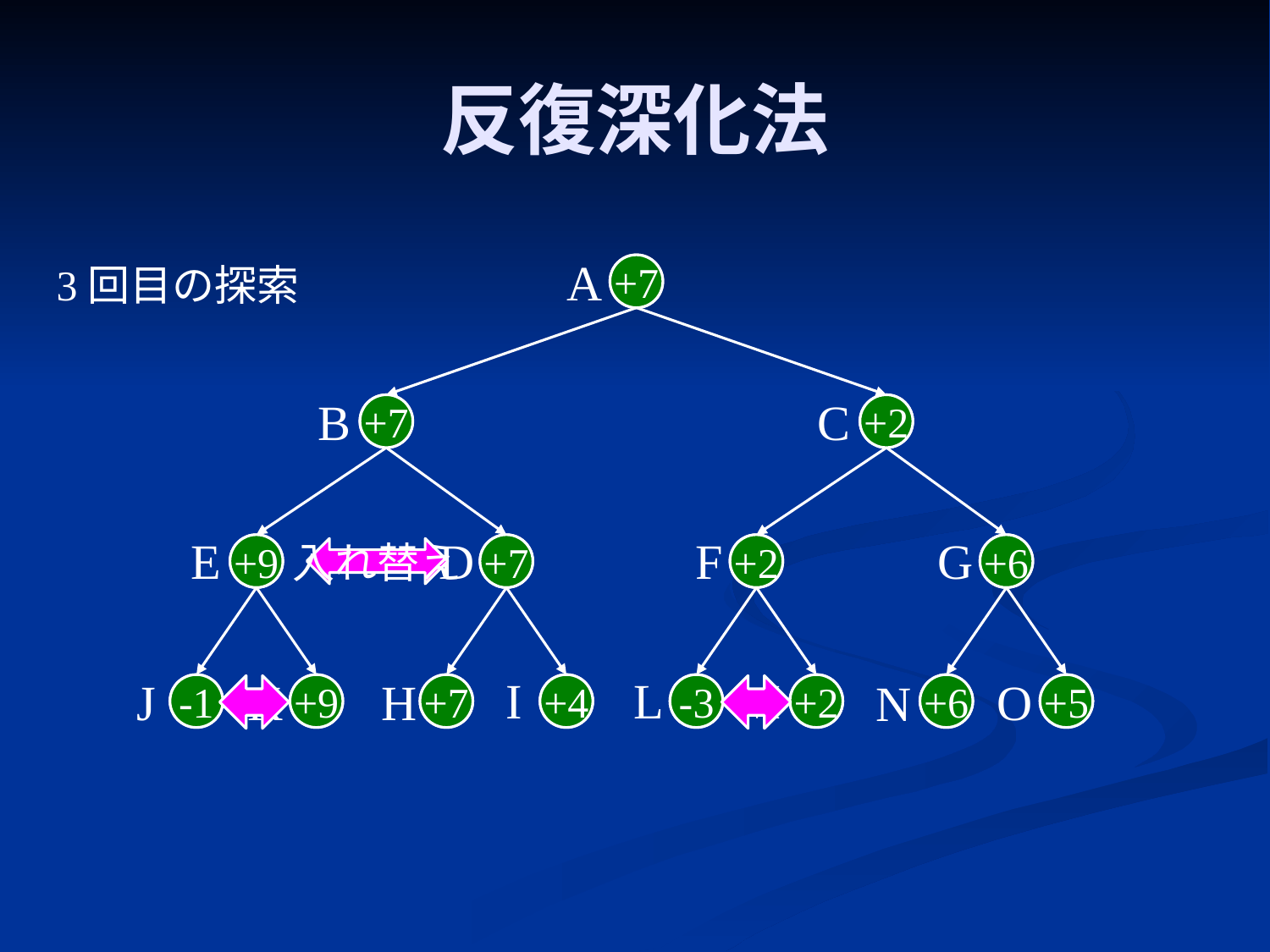

# 反復深化法
A

3回目の探索
+7
C

B

+7
+2
E

D

F

G

+9
+7
+2
+6
入れ替え
I

L

M

J

K

H

O

N

-1
+9
+7
+4
-3
+2
+6
+5